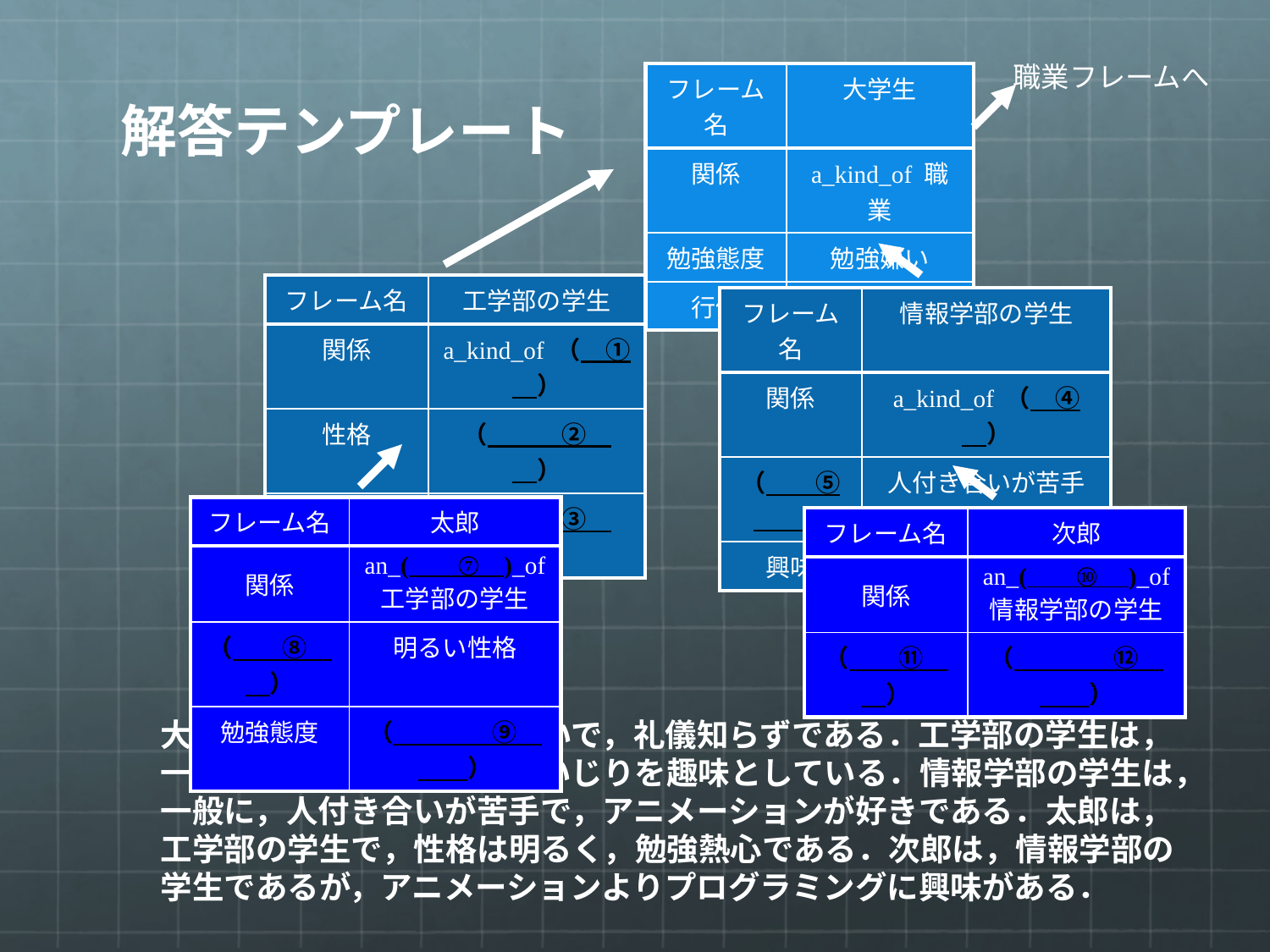

# 解答テンプレート
職業フレームへ
| フレーム名 | 大学生 |
| --- | --- |
| 関係 | a\_kind\_of 職業 |
| 勉強態度 | 勉強嫌い |
| 行儀 | 礼儀知らず |

| フレーム名 | 工学部の学生 |
| --- | --- |
| 関係 | a\_kind\_of （　①　） |
| 性格 | （　　　②　 　） |
| 興味 | （　　　③　 　） |
| フレーム名 | 情報学部の学生 |
| --- | --- |
| 関係 | a\_kind\_of （　④　） |
| （　　⑤　　） | 人付き合いが苦手 |
| 興味 | （　　　⑥　 　） |

| フレーム名 | 太郎 |
| --- | --- |
| 関係 | an\_( ⑦ )\_of 工学部の学生 |
| （　　⑧　　） | 明るい性格 |
| 勉強態度 | （　　　　⑨　　　） |
| フレーム名 | 次郎 |
| --- | --- |
| 関係 | an\_( ⑩ )\_of 情報学部の学生 |
| （　　⑪　　） | （　　　　⑫　　　） |
大学生は，一般に，勉強嫌いで，礼儀知らずである．工学部の学生は，一般に，性格が暗く，機械いじりを趣味としている．情報学部の学生は，一般に，人付き合いが苦手で，アニメーションが好きである．太郎は，工学部の学生で，性格は明るく，勉強熱心である．次郎は，情報学部の学生であるが，アニメーションよりプログラミングに興味がある．